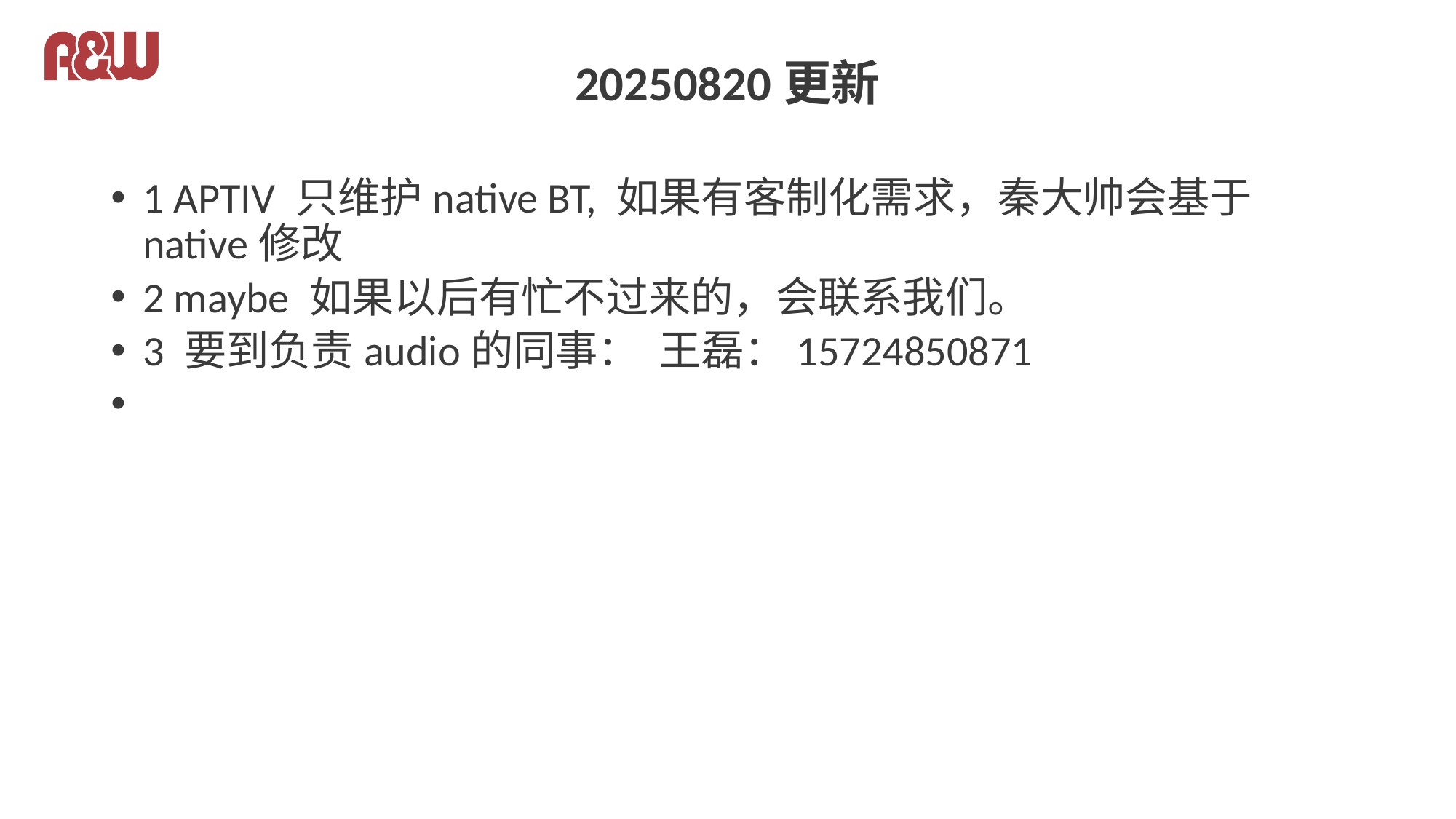

# 20250820更新
1 APTIV 只维护native BT, 如果有客制化需求，秦大帅会基于native修改
2 maybe 如果以后有忙不过来的，会联系我们。
3 要到负责audio的同事：  王磊：15724850871